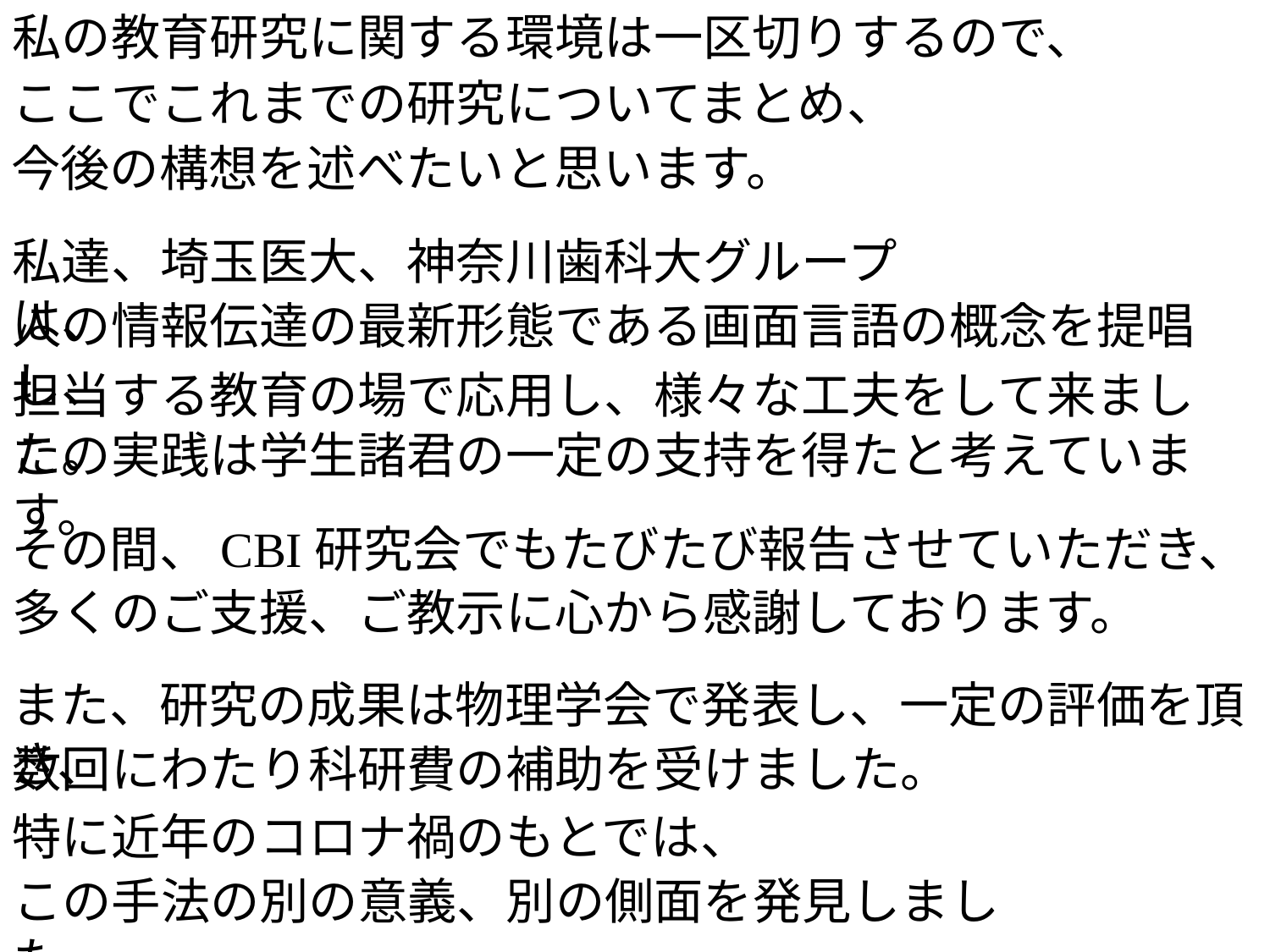

私の教育研究に関する環境は一区切りするので、
ここでこれまでの研究についてまとめ、
今後の構想を述べたいと思います。
私達、埼玉医大、神奈川歯科大グループは、
人の情報伝達の最新形態である画面言語の概念を提唱し、
担当する教育の場で応用し、様々な工夫をして来ました。
この実践は学生諸君の一定の支持を得たと考えています。
その間、CBI研究会でもたびたび報告させていただき、
多くのご支援、ご教示に心から感謝しております。
また、研究の成果は物理学会で発表し、一定の評価を頂き、
数回にわたり科研費の補助を受けました。
特に近年のコロナ禍のもとでは、
この手法の別の意義、別の側面を発見しました。